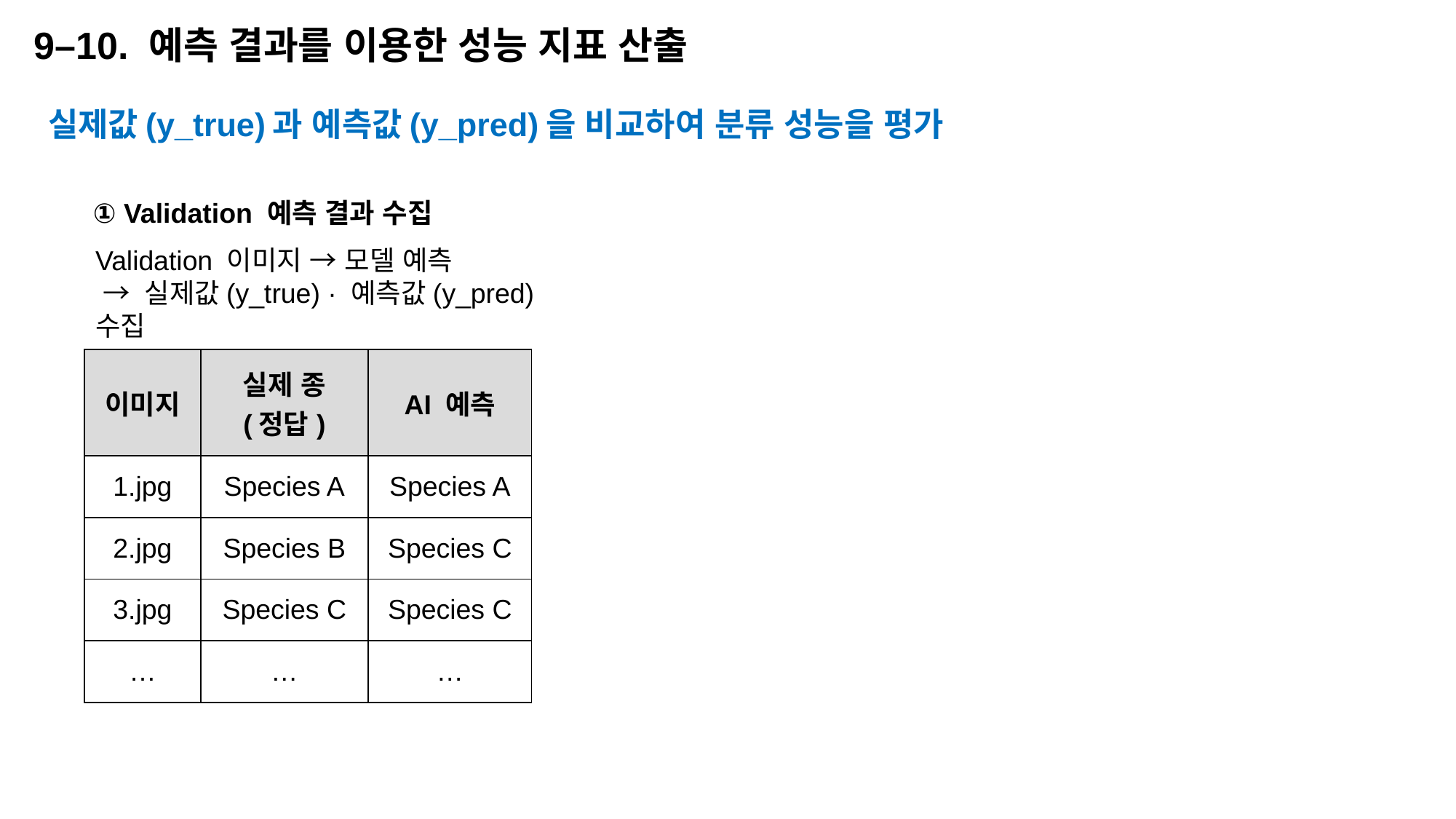

9–10. 예측 결과를 이용한 성능 지표 산출
실제값(y_true)과 예측값(y_pred)을 비교하여 분류 성능을 평가
① Validation 예측 결과 수집
Validation 이미지 → 모델 예측
 → 실제값(y_true) · 예측값(y_pred) 수집
| 이미지 | 실제 종 (정답) | AI 예측 |
| --- | --- | --- |
| 1.jpg | Species A | Species A |
| 2.jpg | Species B | Species C |
| 3.jpg | Species C | Species C |
| … | … | … |